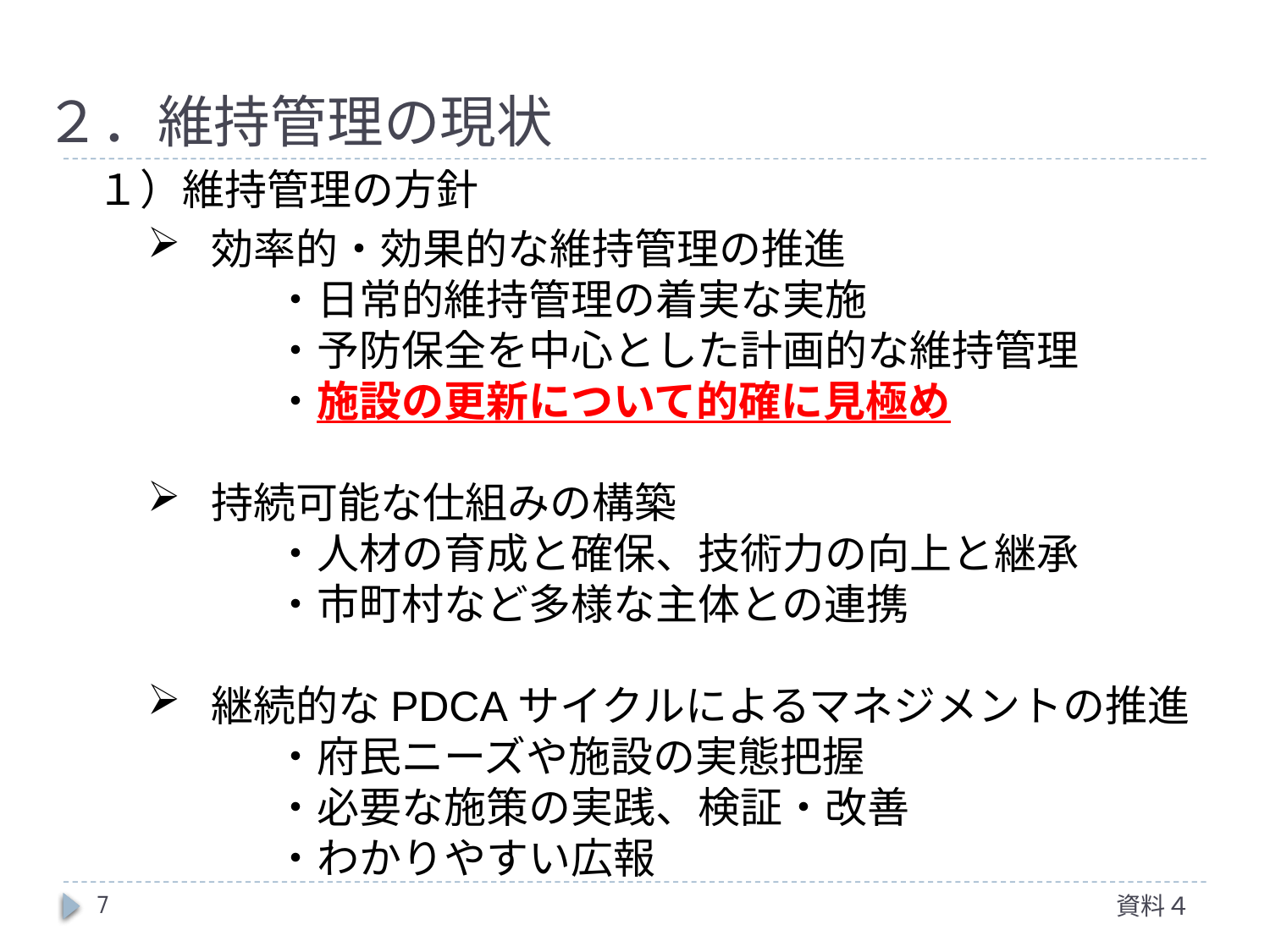

# ２．維持管理の現状
１）維持管理の方針

効率的・効果的な維持管理の推進
	・日常的維持管理の着実な実施
	・予防保全を中心とした計画的な維持管理
	・施設の更新について的確に見極め
持続可能な仕組みの構築
	・人材の育成と確保、技術力の向上と継承
	・市町村など多様な主体との連携
継続的なPDCAサイクルによるマネジメントの推進
	・府民ニーズや施設の実態把握
	・必要な施策の実践、検証・改善
	・わかりやすい広報
7
資料４